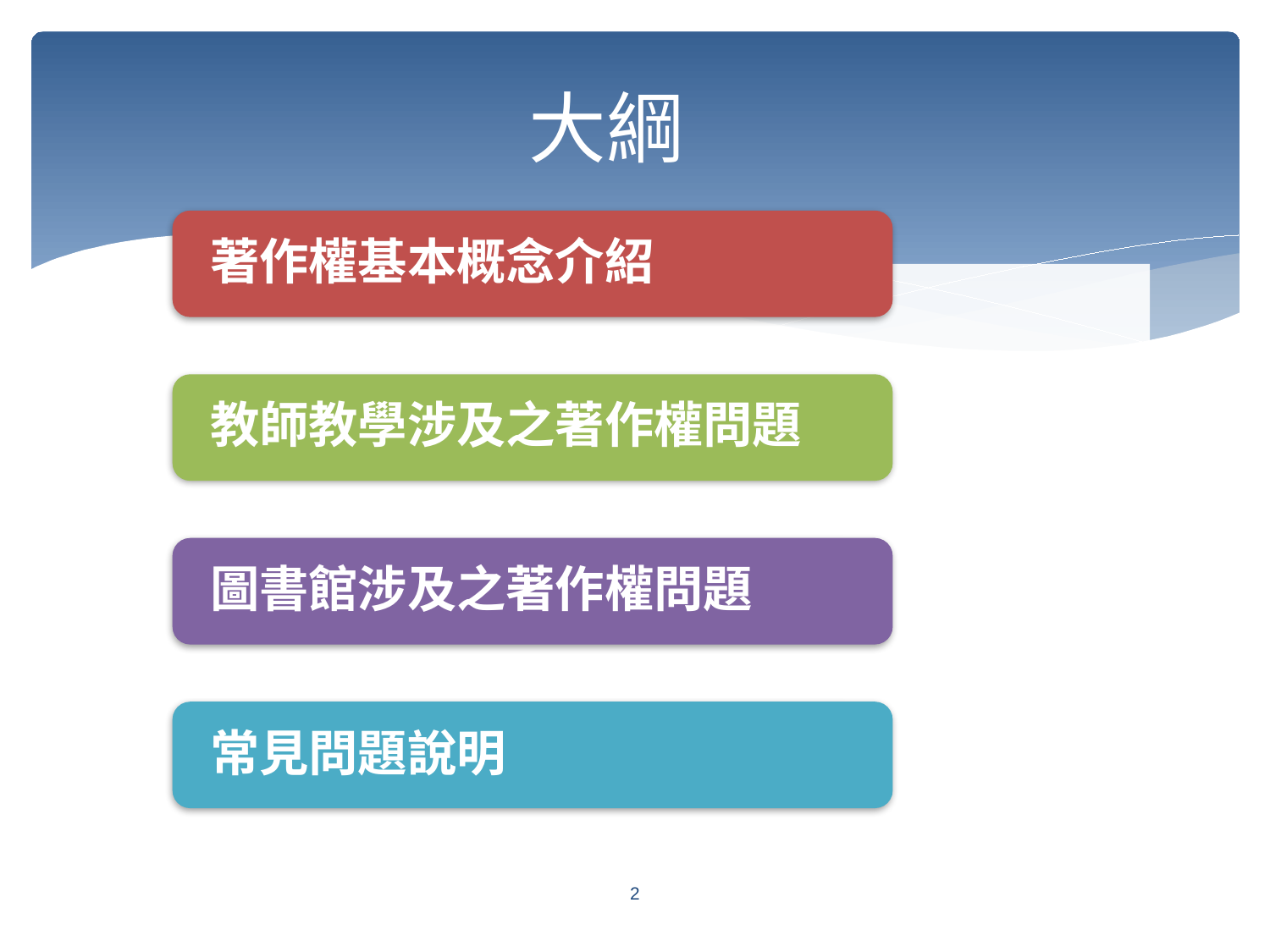

# 大綱
著作權基本概念介紹
教師教學涉及之著作權問題
圖書館涉及之著作權問題
常見問題說明
2